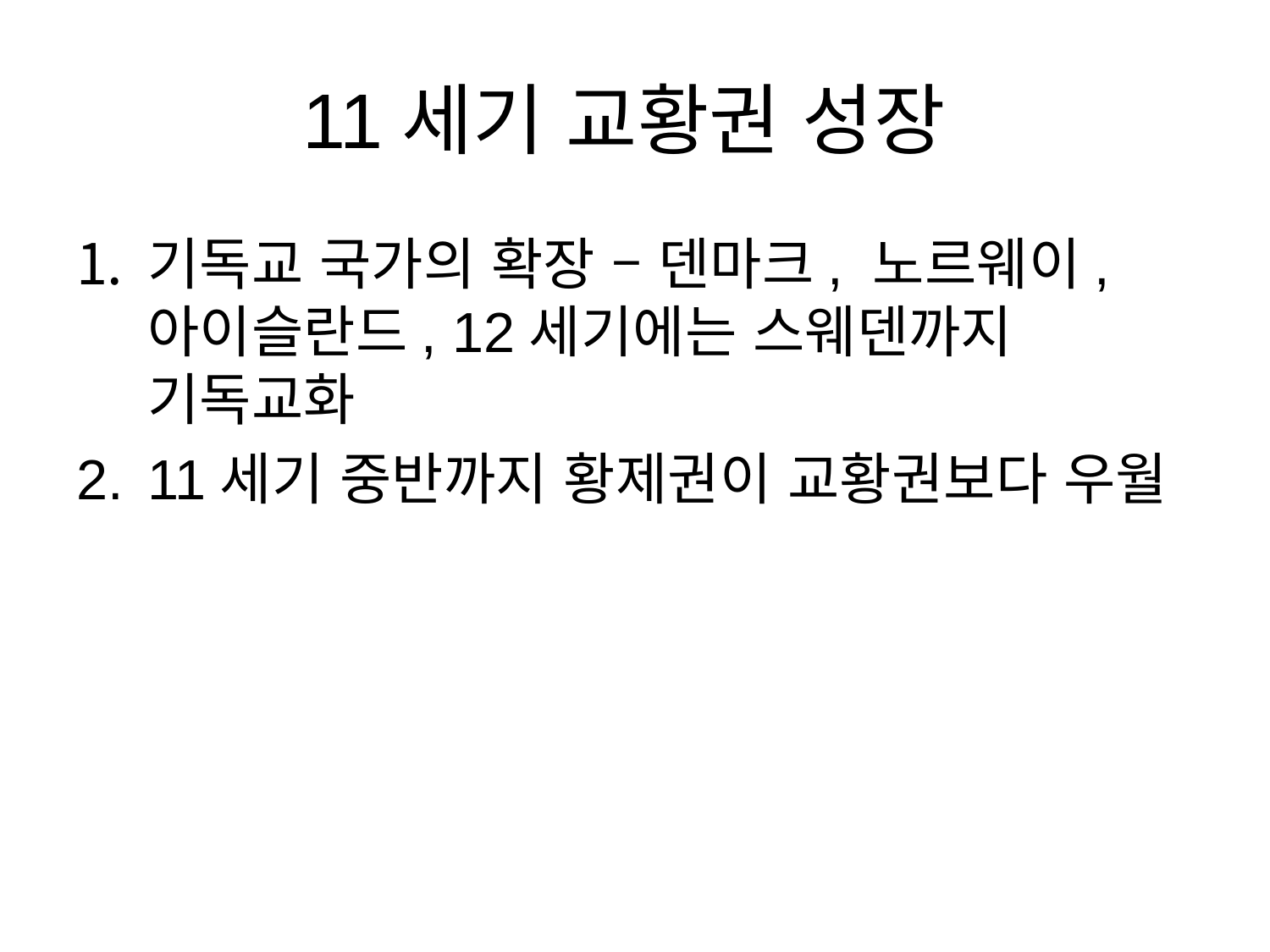

# 11세기 교황권 성장
기독교 국가의 확장 – 덴마크, 노르웨이, 아이슬란드, 12세기에는 스웨덴까지 기독교화
11세기 중반까지 황제권이 교황권보다 우월